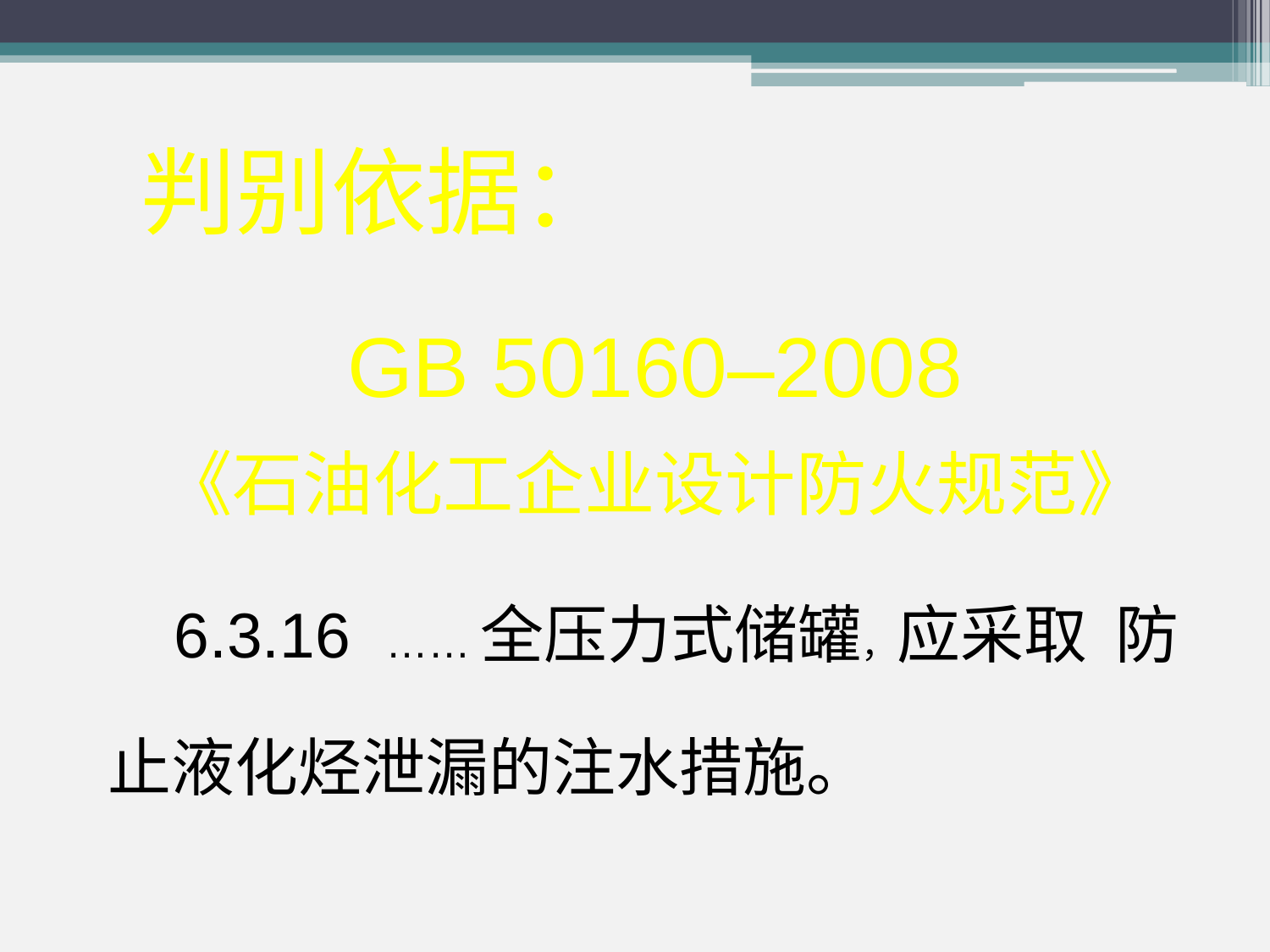

判别依据：
GB 50160–2008
《石油化工企业设计防火规范》
    6.3.16  ……全压力式储罐，应采取  防止液化烃泄漏的注水措施。